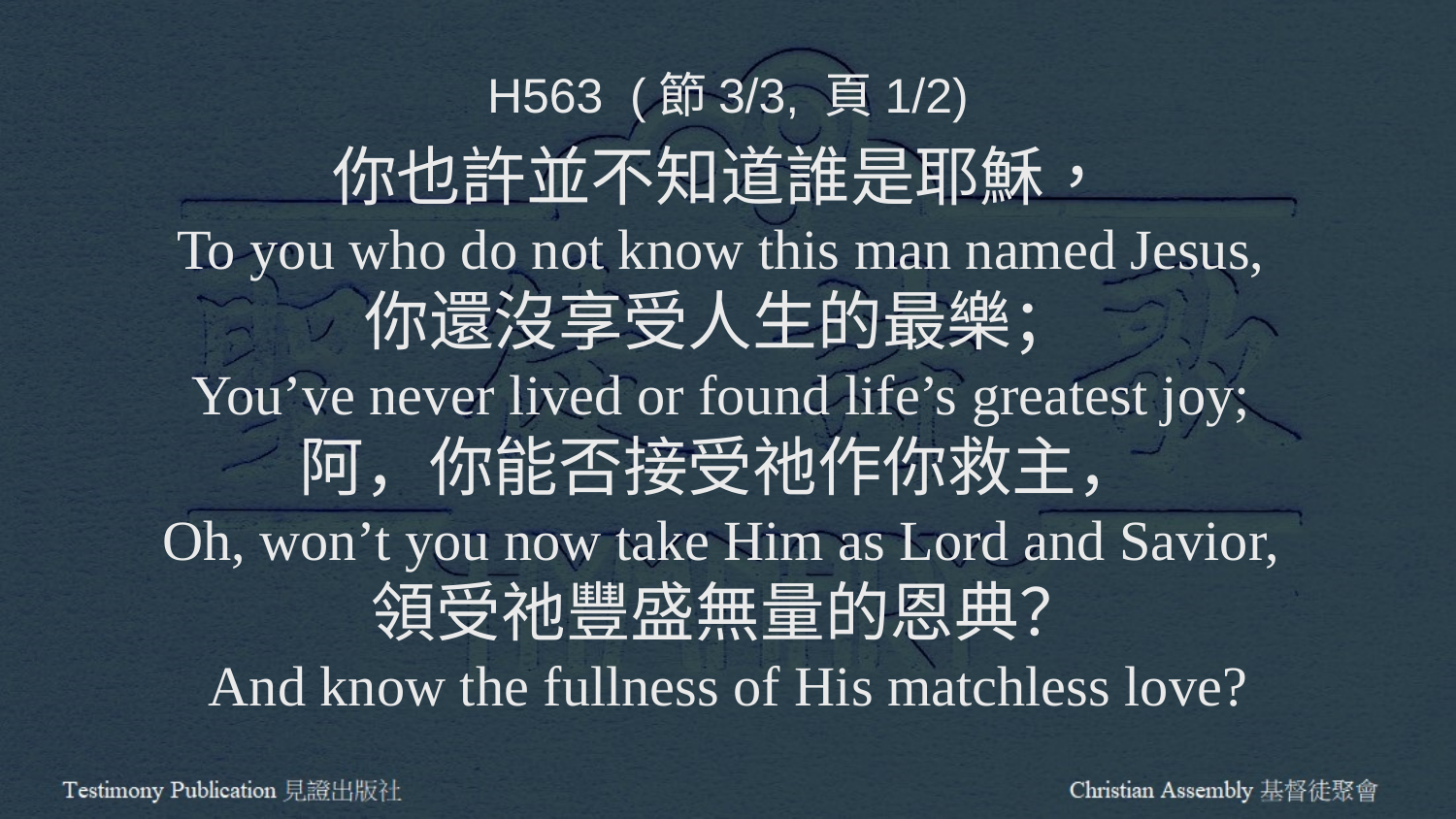

H563  (節3/3, 頁1/2)
你也許並不知道誰是耶穌，
To you who do not know this man named Jesus,
你還沒享受人生的最樂；
You’ve never lived or found life’s greatest joy;
阿，你能否接受祂作你救主，
Oh, won’t you now take Him as Lord and Savior,
領受祂豐盛無量的恩典？
And know the fullness of His matchless love?